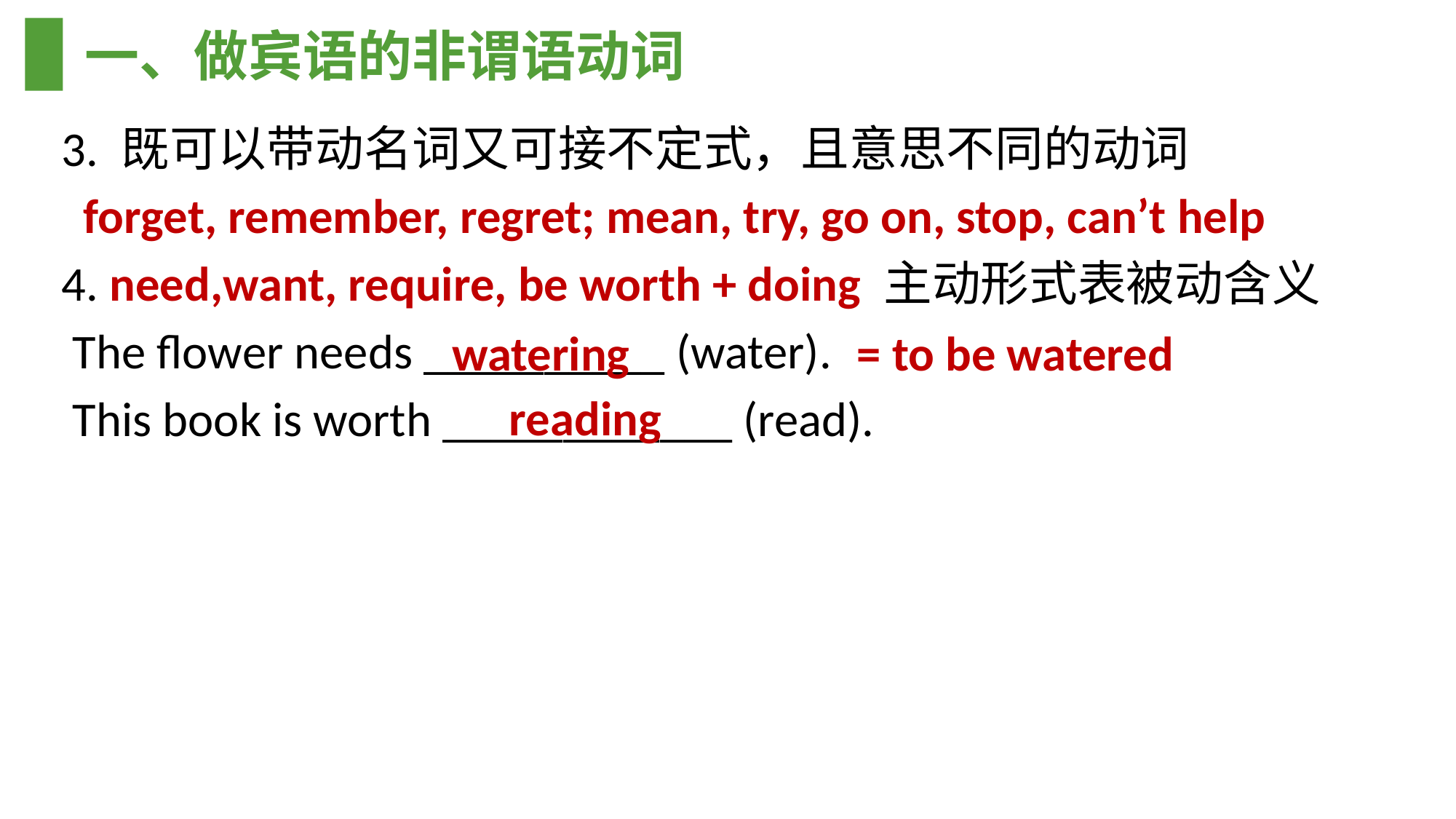

# 一、做宾语的非谓语动词
3. 既可以带动名词又可接不定式，且意思不同的动词
  forget, remember, regret; mean, try, go on, stop, can’t help
4. need,want, require, be worth + doing 主动形式表被动含义
 The flower needs __________ (water).
 This book is worth ____________ (read).
watering
= to be watered
reading